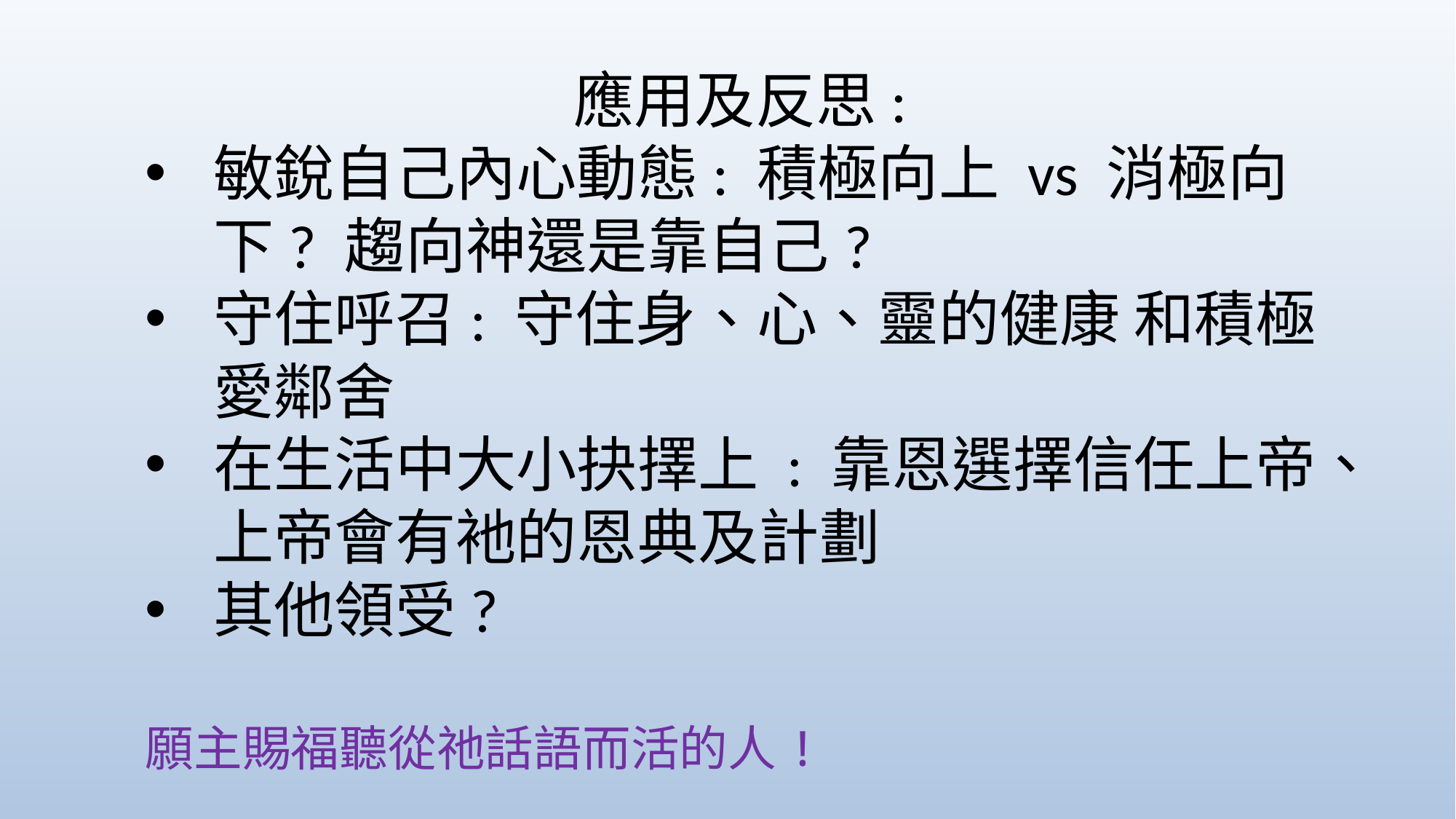

應用及反思:
敏銳自己內心動態: 積極向上 vs 消極向下? 趨向神還是靠自己?
守住呼召: 守住身、心、靈的健康 和積極愛鄰舍
在生活中大小抉擇上 : 靠恩選擇信任上帝、上帝會有衪的恩典及計劃
其他領受?

願主賜福聽從祂話語而活的人!